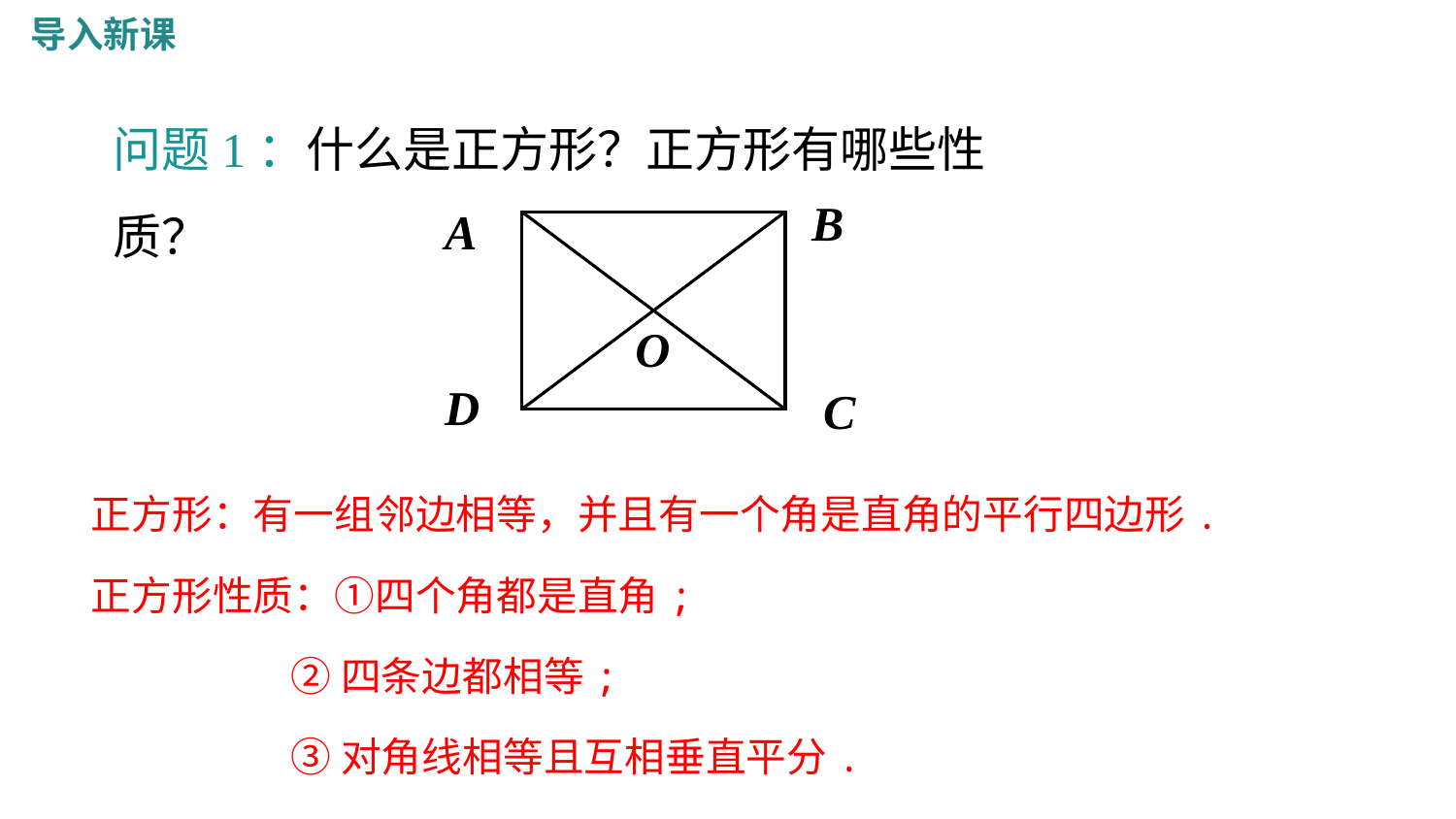

导入新课
问题1：什么是正方形？正方形有哪些性质？
B
A

O
D
C
正方形：有一组邻边相等，并且有一个角是直角的平行四边形.
正方形性质：①四个角都是直角;
	      ②四条边都相等;
	      ③对角线相等且互相垂直平分.